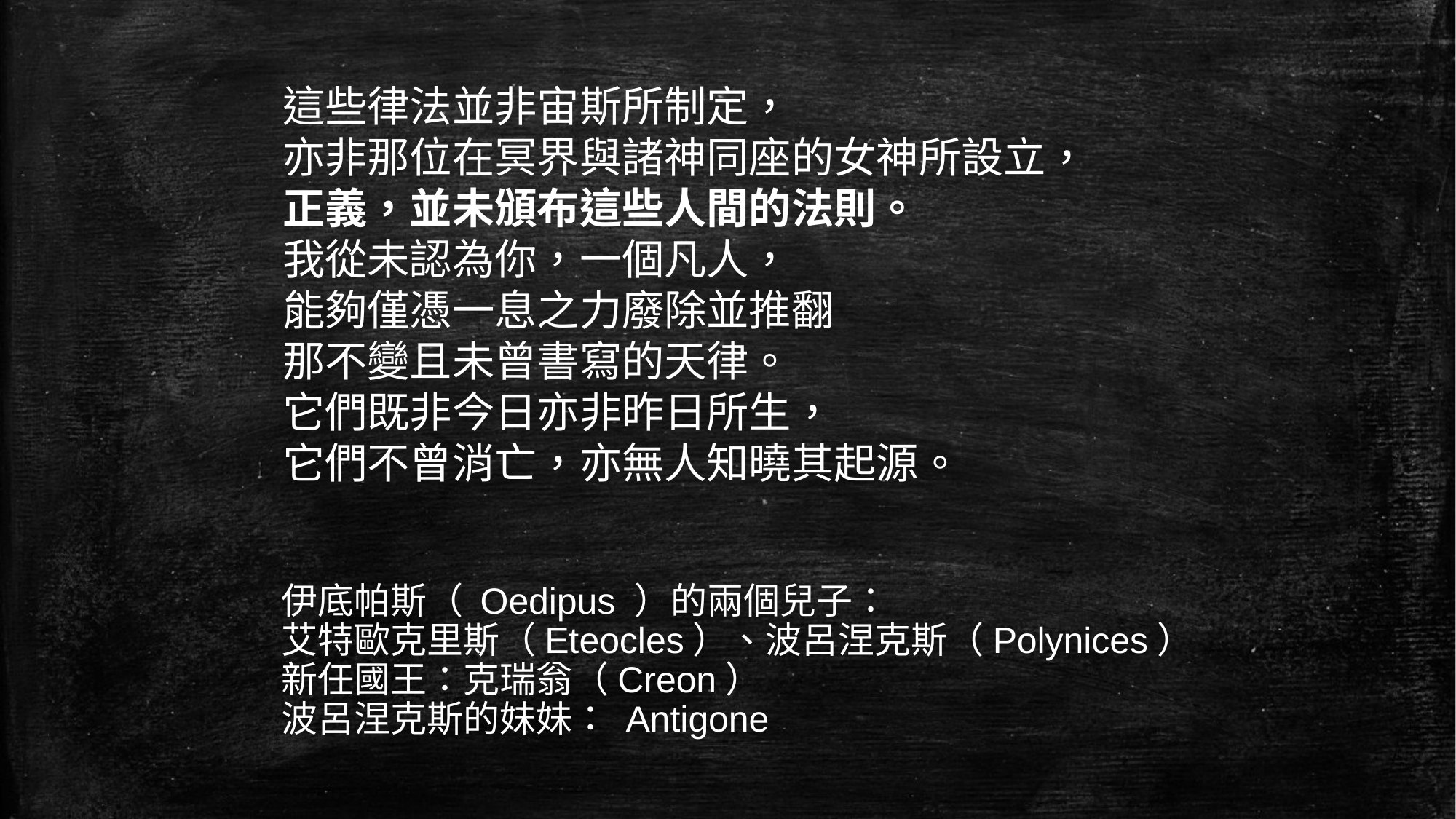

這些律法並非宙斯所制定，
亦非那位在冥界與諸神同座的女神所設立，
正義，並未頒布這些人間的法則。
我從未認為你，一個凡人，
能夠僅憑一息之力廢除並推翻
那不變且未曾書寫的天律。
它們既非今日亦非昨日所生，
它們不曾消亡，亦無人知曉其起源。
伊底帕斯（ Oedipus ）的兩個兒子：
艾特歐克里斯（Eteocles）、波呂涅克斯（Polynices）
新任國王：克瑞翁（Creon）
波呂涅克斯的妹妹： Antigone